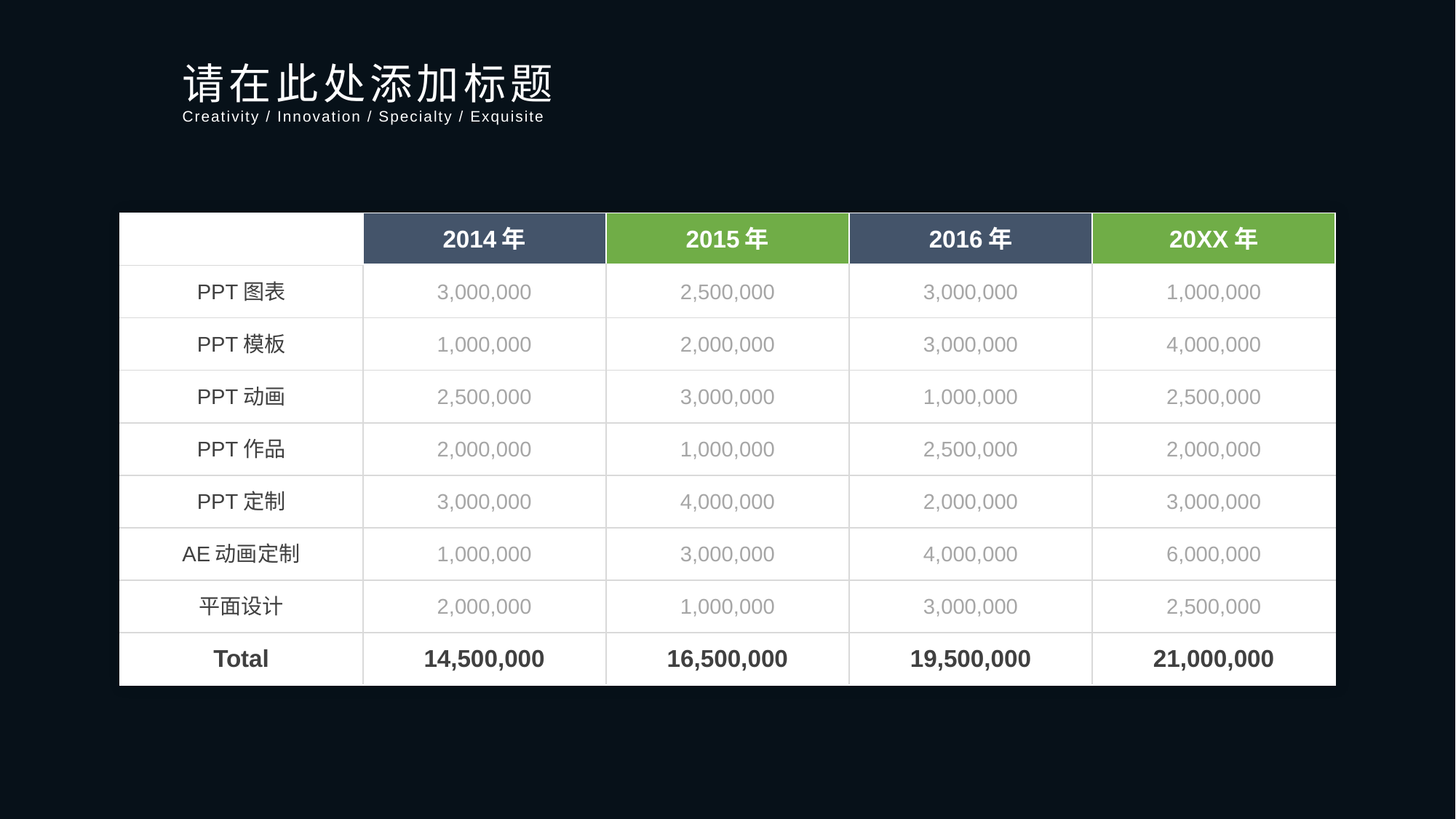

请在此处添加标题
Creativity / Innovation / Specialty / Exquisite
|  | 2014年 | 2015年 | 2016年 | 20XX年 |
| --- | --- | --- | --- | --- |
| PPT图表 | 3,000,000 | 2,500,000 | 3,000,000 | 1,000,000 |
| PPT模板 | 1,000,000 | 2,000,000 | 3,000,000 | 4,000,000 |
| PPT动画 | 2,500,000 | 3,000,000 | 1,000,000 | 2,500,000 |
| PPT作品 | 2,000,000 | 1,000,000 | 2,500,000 | 2,000,000 |
| PPT定制 | 3,000,000 | 4,000,000 | 2,000,000 | 3,000,000 |
| AE动画定制 | 1,000,000 | 3,000,000 | 4,000,000 | 6,000,000 |
| 平面设计 | 2,000,000 | 1,000,000 | 3,000,000 | 2,500,000 |
| Total | 14,500,000 | 16,500,000 | 19,500,000 | 21,000,000 |